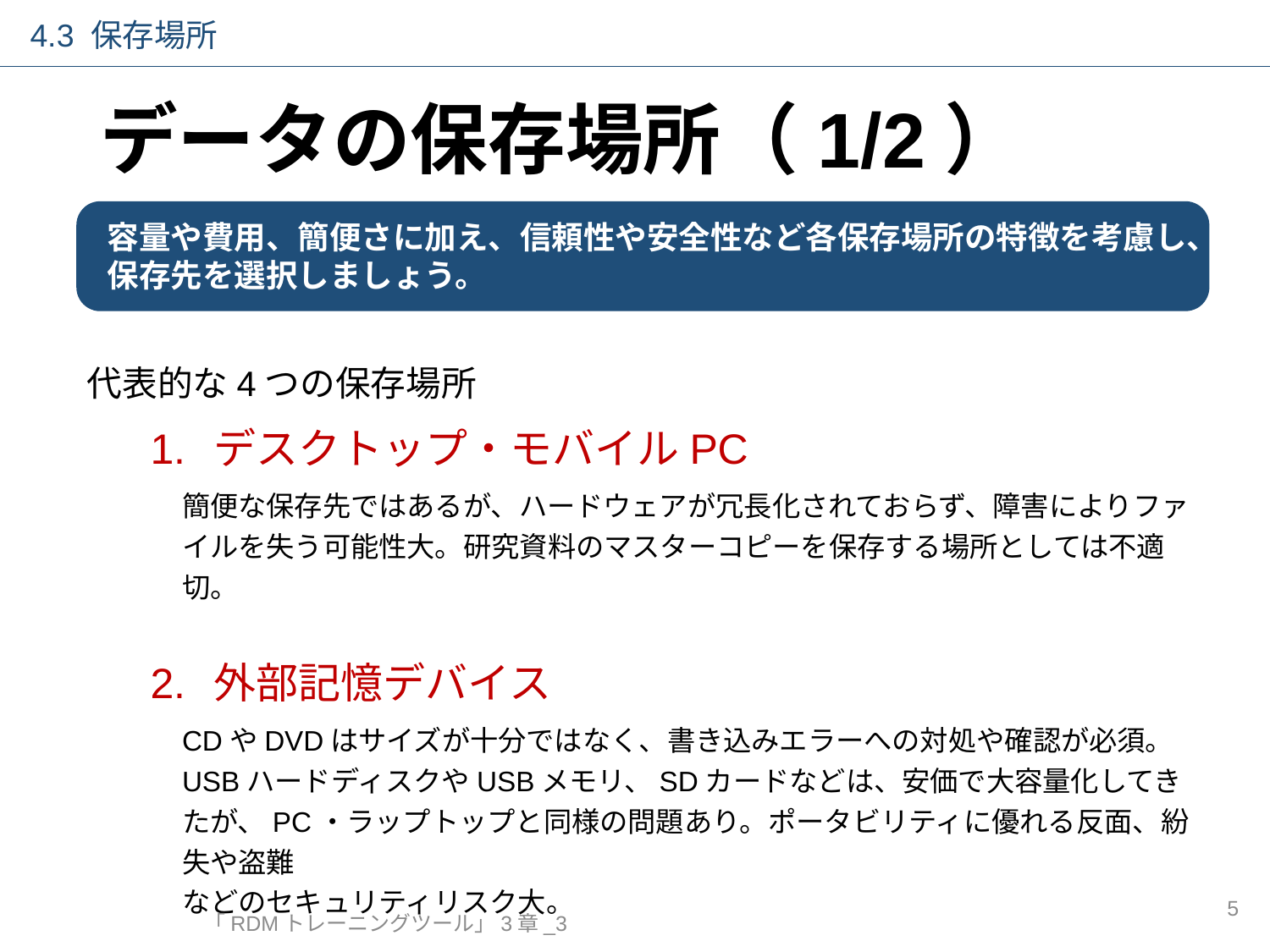

4.3 保存場所
# データの保存場所（1/2）

容量や費用、簡便さに加え、信頼性や安全性など各保存場所の特徴を考慮し、
保存先を選択しましょう。
代表的な4つの保存場所
デスクトップ・モバイルPC
簡便な保存先ではあるが、ハードウェアが冗長化されておらず、障害によりファイルを失う可能性大。研究資料のマスターコピーを保存する場所としては不適切。

外部記憶デバイス
CDやDVDはサイズが十分ではなく、書き込みエラーへの対処や確認が必須。USBハードディスクやUSBメモリ、SDカードなどは、安価で大容量化してきたが、PC・ラップトップと同様の問題あり。ポータビリティに優れる反面、紛失や盗難
などのセキュリティリスク大。

5
「RDMトレーニングツール」3章_3